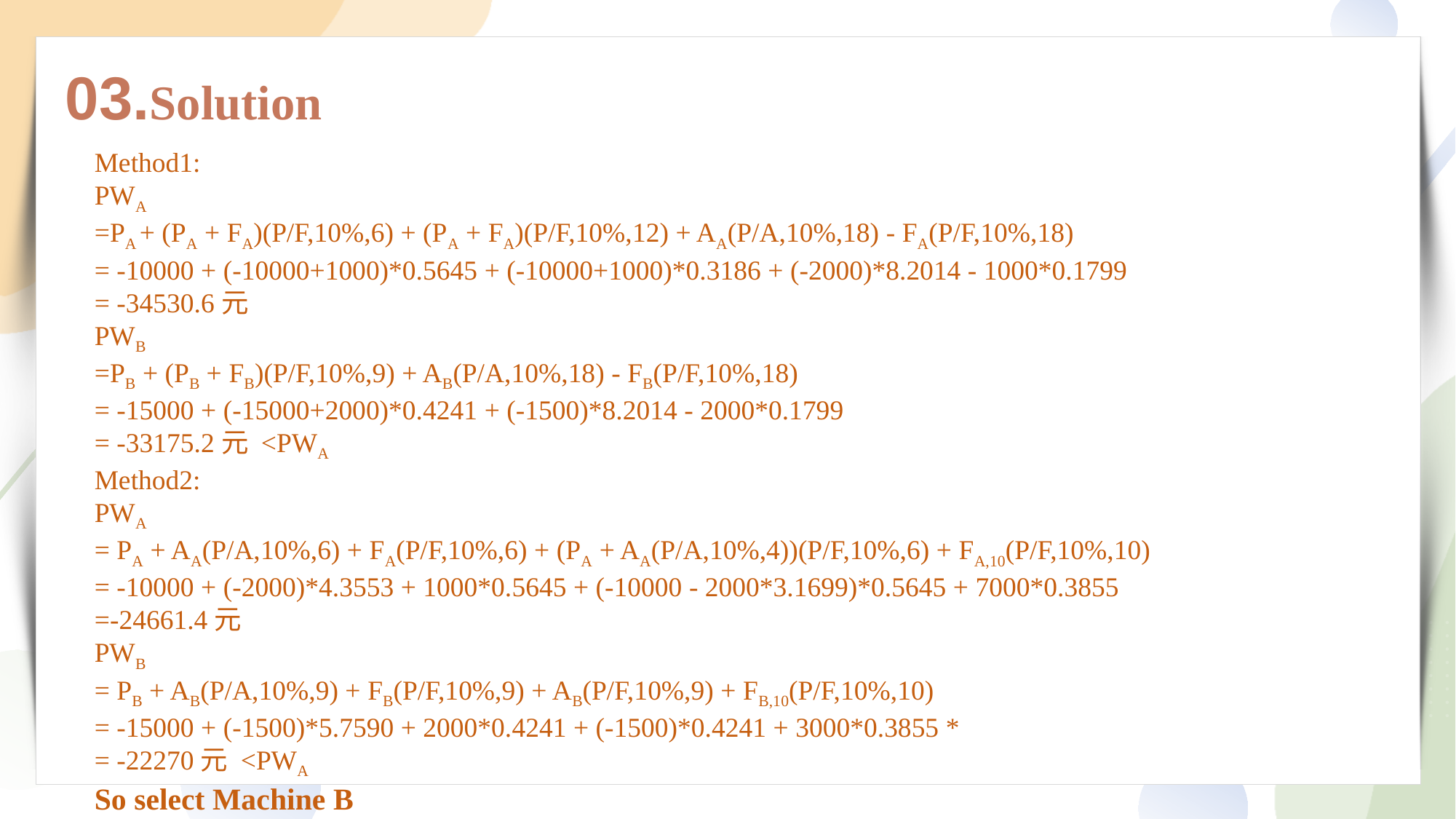

03.Solution
Method1:
PWA
=PA + (PA + FA)(P/F,10%,6) + (PA + FA)(P/F,10%,12) + AA(P/A,10%,18) - FA(P/F,10%,18)
= -10000 + (-10000+1000)*0.5645 + (-10000+1000)*0.3186 + (-2000)*8.2014 - 1000*0.1799
= -34530.6元
PWB
=PB + (PB + FB)(P/F,10%,9) + AB(P/A,10%,18) - FB(P/F,10%,18)
= -15000 + (-15000+2000)*0.4241 + (-1500)*8.2014 - 2000*0.1799
= -33175.2元 <PWA
Method2:
PWA
= PA + AA(P/A,10%,6) + FA(P/F,10%,6) + (PA + AA(P/A,10%,4))(P/F,10%,6) + FA,10(P/F,10%,10)
= -10000 + (-2000)*4.3553 + 1000*0.5645 + (-10000 - 2000*3.1699)*0.5645 + 7000*0.3855
=-24661.4元
PWB
= PB + AB(P/A,10%,9) + FB(P/F,10%,9) + AB(P/F,10%,9) + FB,10(P/F,10%,10)
= -15000 + (-1500)*5.7590 + 2000*0.4241 + (-1500)*0.4241 + 3000*0.3855 *
= -22270元 <PWA
So select Machine B